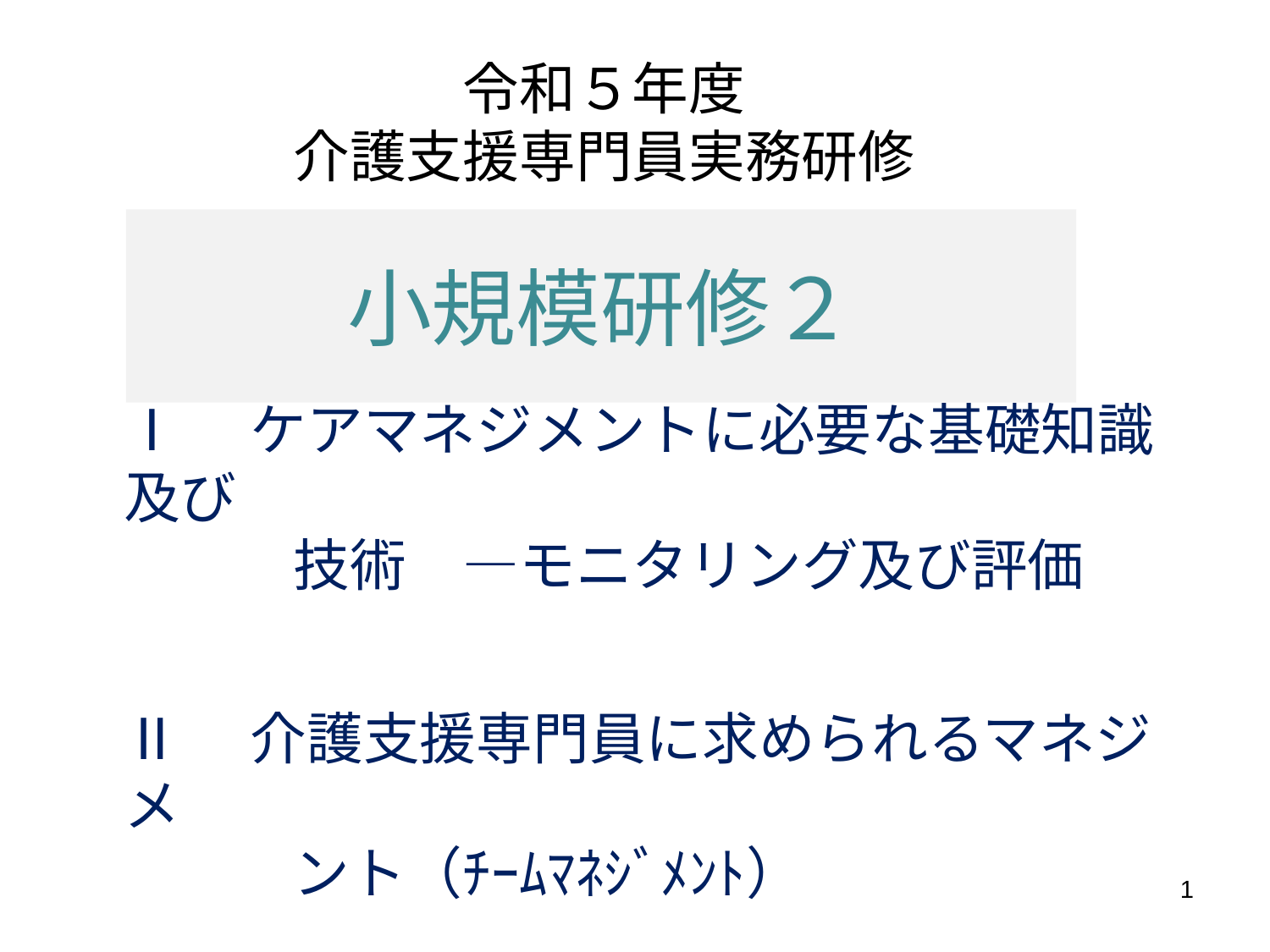

# 令和５年度 介護支援専門員実務研修
小規模研修２
Ⅰ　ケアマネジメントに必要な基礎知識及び
　　　技術　―モニタリング及び評価

Ⅱ　介護支援専門員に求められるマネジメ
　　　ント（ﾁｰﾑﾏﾈｼﾞﾒﾝﾄ）

Ⅲ　利用者、多くの種類の専門職等への
　　　説明及び合意

1